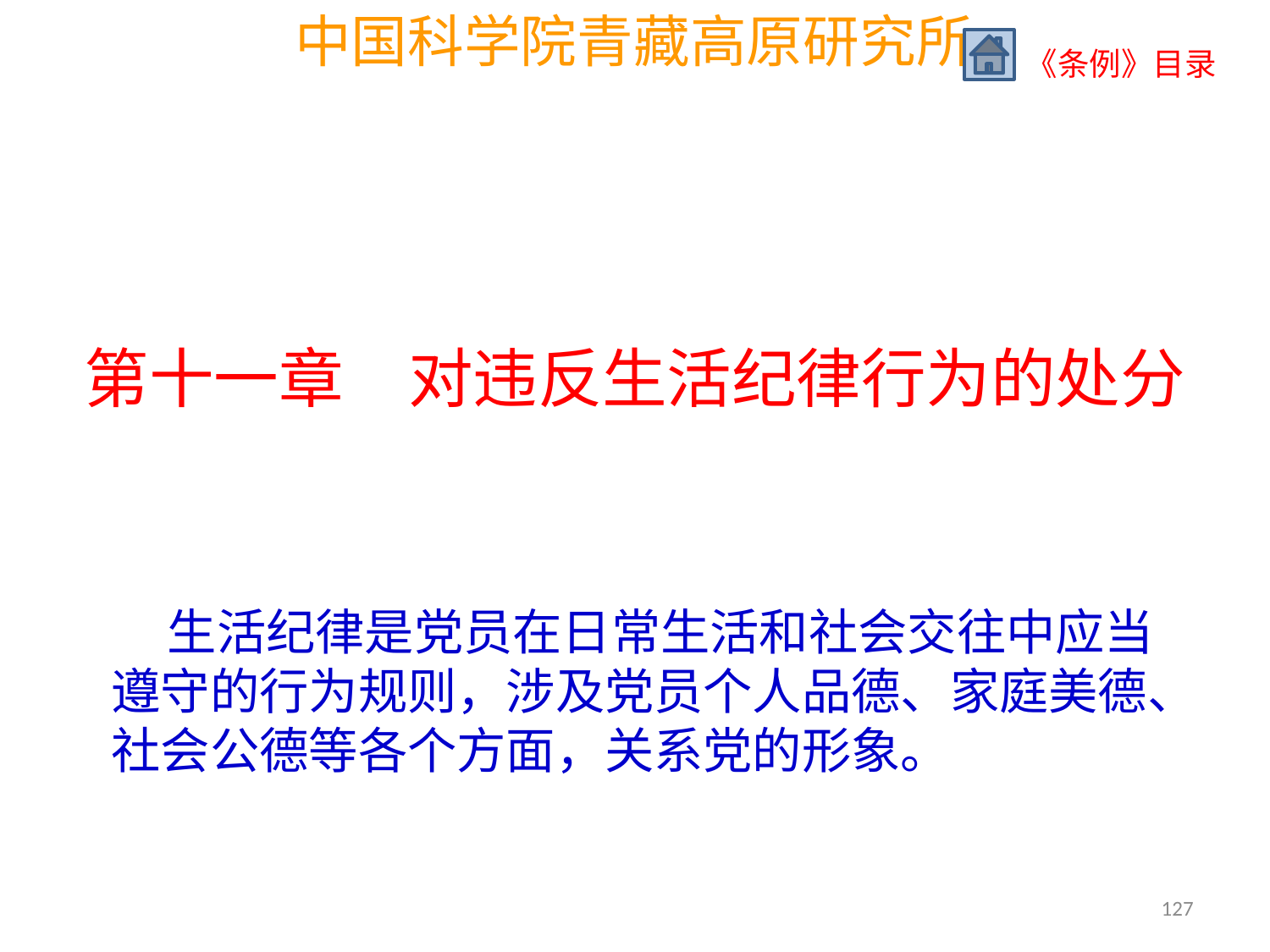

《条例》目录
# 第十一章　对违反生活纪律行为的处分
    生活纪律是党员在日常生活和社会交往中应当遵守的行为规则，涉及党员个人品德、家庭美德、社会公德等各个方面，关系党的形象。
127